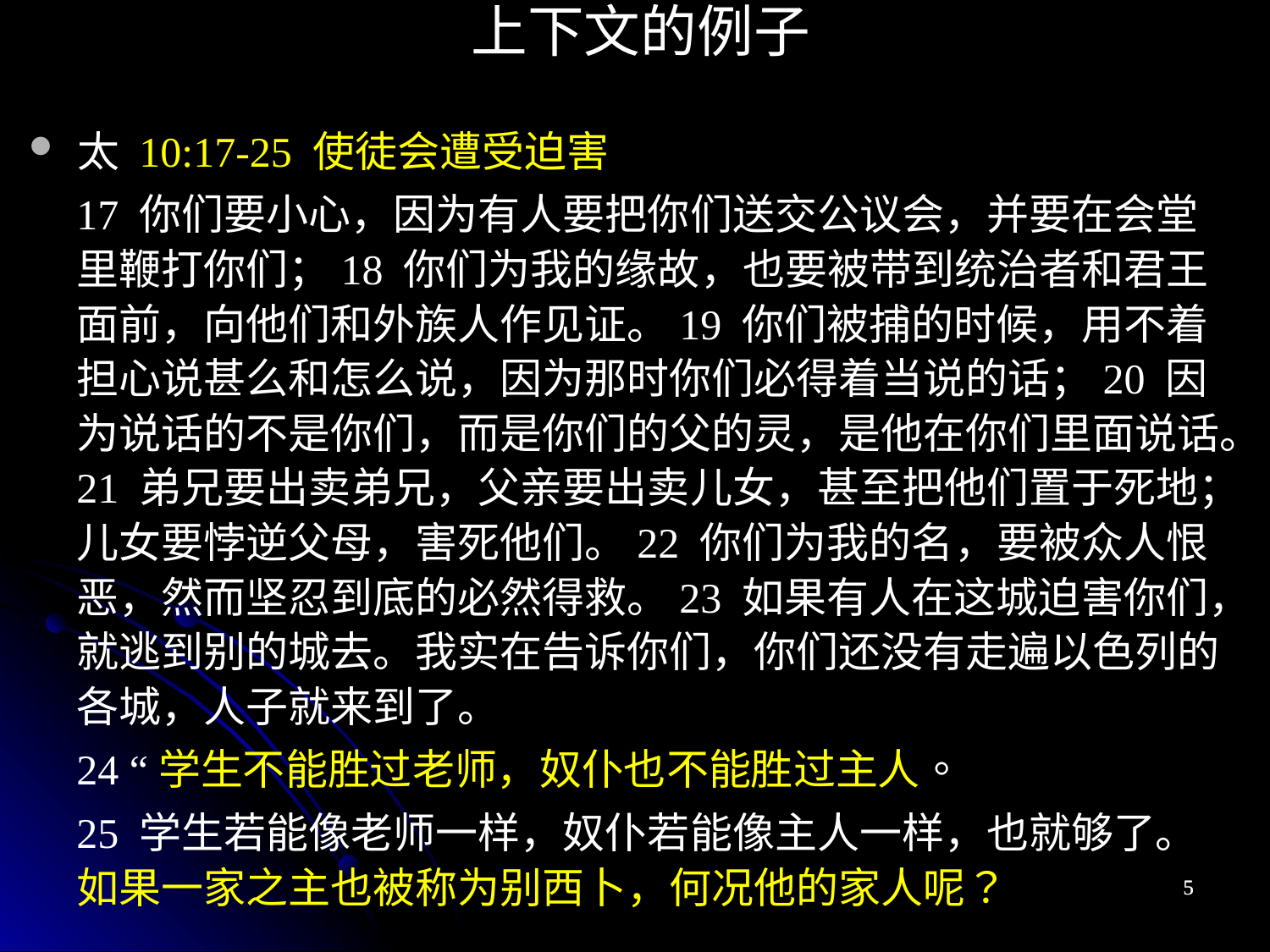

上下文的例子
太 10:17-25 使徒会遭受迫害
17 你们要小心，因为有人要把你们送交公议会，并要在会堂里鞭打你们；18 你们为我的缘故，也要被带到统治者和君王面前，向他们和外族人作见证。19 你们被捕的时候，用不着担心说甚么和怎么说，因为那时你们必得着当说的话；20 因为说话的不是你们，而是你们的父的灵，是他在你们里面说话。21 弟兄要出卖弟兄，父亲要出卖儿女，甚至把他们置于死地；儿女要悖逆父母，害死他们。22 你们为我的名，要被众人恨恶，然而坚忍到底的必然得救。23 如果有人在这城迫害你们，就逃到别的城去。我实在告诉你们，你们还没有走遍以色列的各城，人子就来到了。
24 “学生不能胜过老师，奴仆也不能胜过主人。
25 学生若能像老师一样，奴仆若能像主人一样，也就够了。如果一家之主也被称为别西卜，何况他的家人呢？
5
5